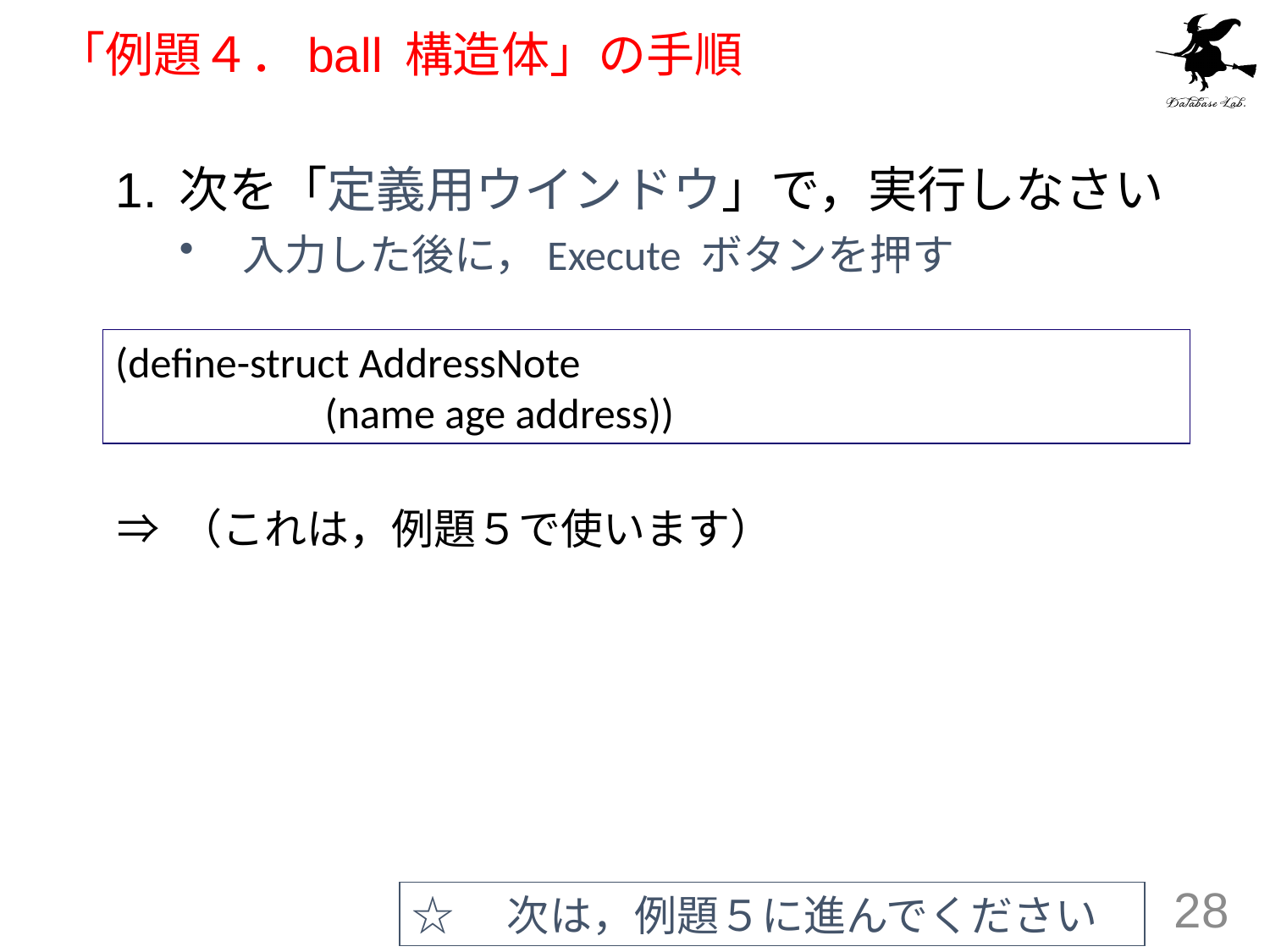

# 「例題４．ball 構造体」の手順
次を「定義用ウインドウ」で，実行しなさい
入力した後に，Execute ボタンを押す
(define-struct AddressNote
                      (name age address))
⇒ （これは，例題５で使います）
☆　次は，例題５に進んでください
28